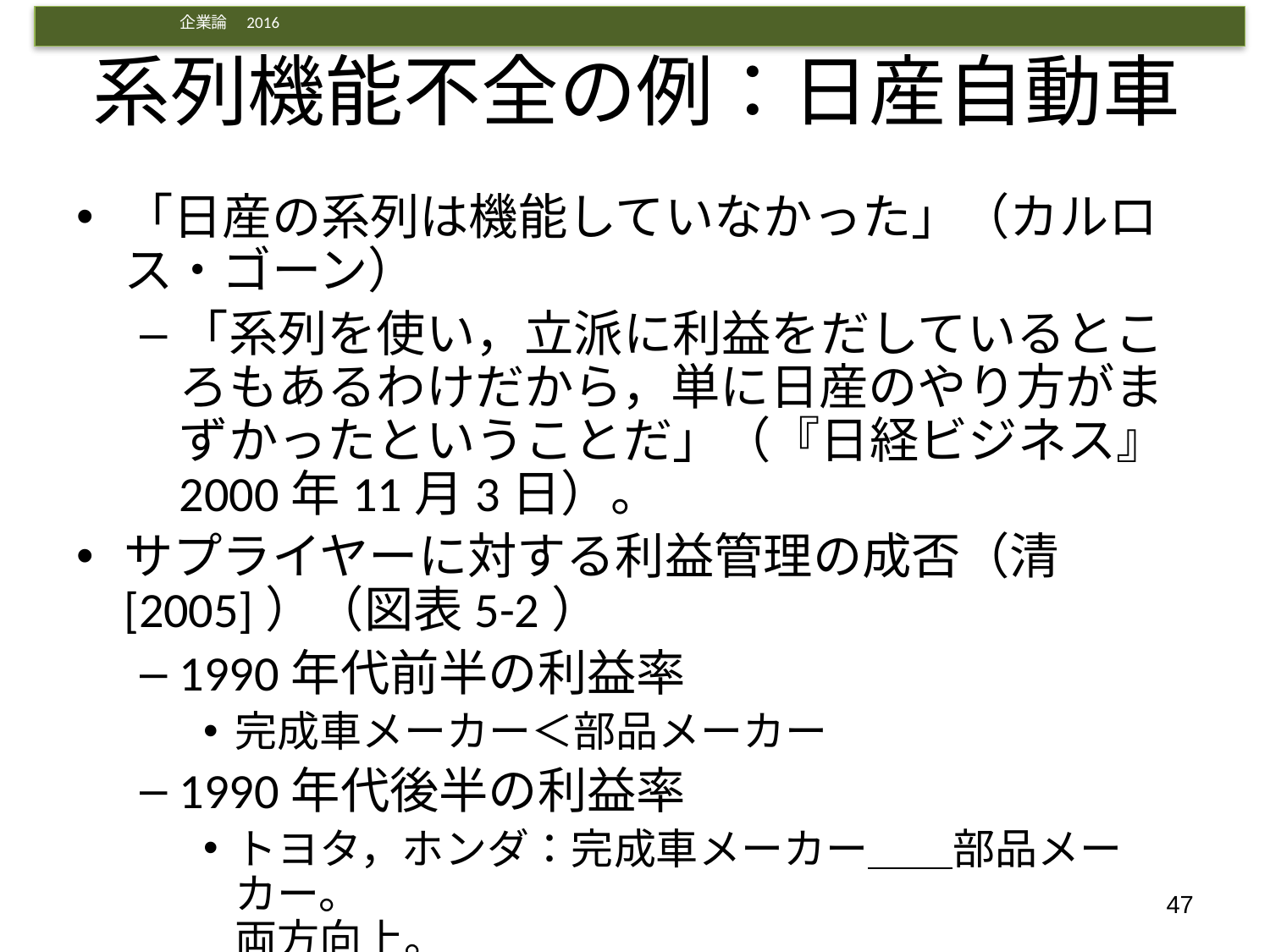

# 系列機能不全の例：日産自動車
「日産の系列は機能していなかった」（カルロス・ゴーン）
「系列を使い，立派に利益をだしているところもあるわけだから，単に日産のやり方がまずかったということだ」（『日経ビジネス』2000年11月3日）。
サプライヤーに対する利益管理の成否（清[2005]）（図表5-2）
1990年代前半の利益率
完成車メーカー＜部品メーカー
1990年代後半の利益率
トヨタ，ホンダ：完成車メーカー＿＿部品メーカー。
両方向上。
日産：完成車メーカー＿＿部品メーカー。両方低迷。
47